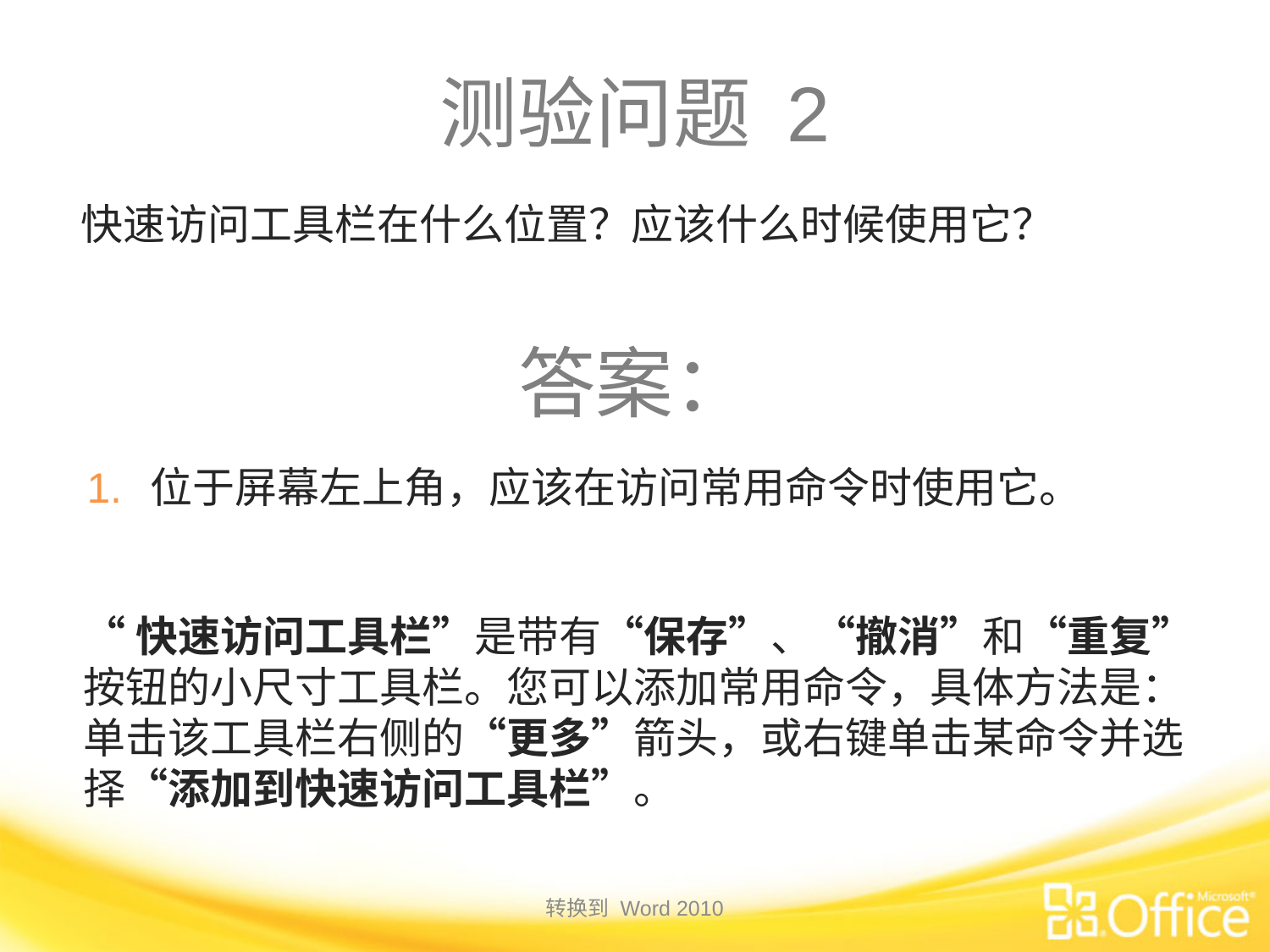

# 测验问题 2
快速访问工具栏在什么位置？应该什么时候使用它？
答案：
位于屏幕左上角，应该在访问常用命令时使用它。
“快速访问工具栏”是带有“保存”、“撤消”和“重复”按钮的小尺寸工具栏。您可以添加常用命令，具体方法是：单击该工具栏右侧的“更多”箭头，或右键单击某命令并选择“添加到快速访问工具栏”。

转换到 Word 2010